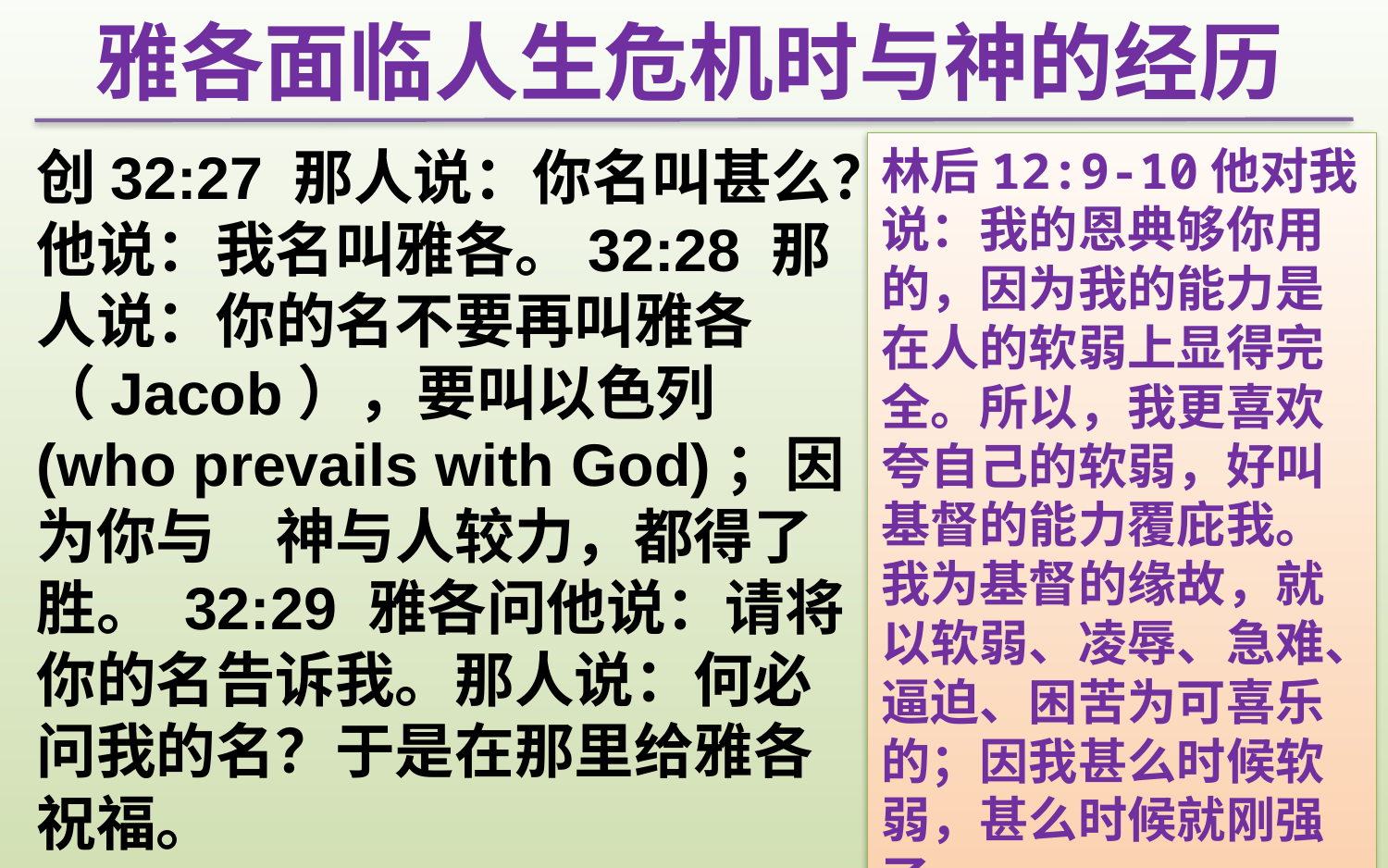

雅各面临人生危机时与神的经历
创32:27 那人说：你名叫甚么？他说：我名叫雅各。32:28 那人说：你的名不要再叫雅各（Jacob），要叫以色列 (who prevails with God)；因为你与　神与人较力，都得了胜。 32:29 雅各问他说：请将你的名告诉我。那人说：何必问我的名？于是在那里给雅各祝福。
林后12:9-10他对我说：我的恩典够你用的，因为我的能力是在人的软弱上显得完全。所以，我更喜欢夸自己的软弱，好叫基督的能力覆庇我。我为基督的缘故，就以软弱、凌辱、急难、逼迫、困苦为可喜乐的；因我甚么时候软弱，甚么时候就刚强了。